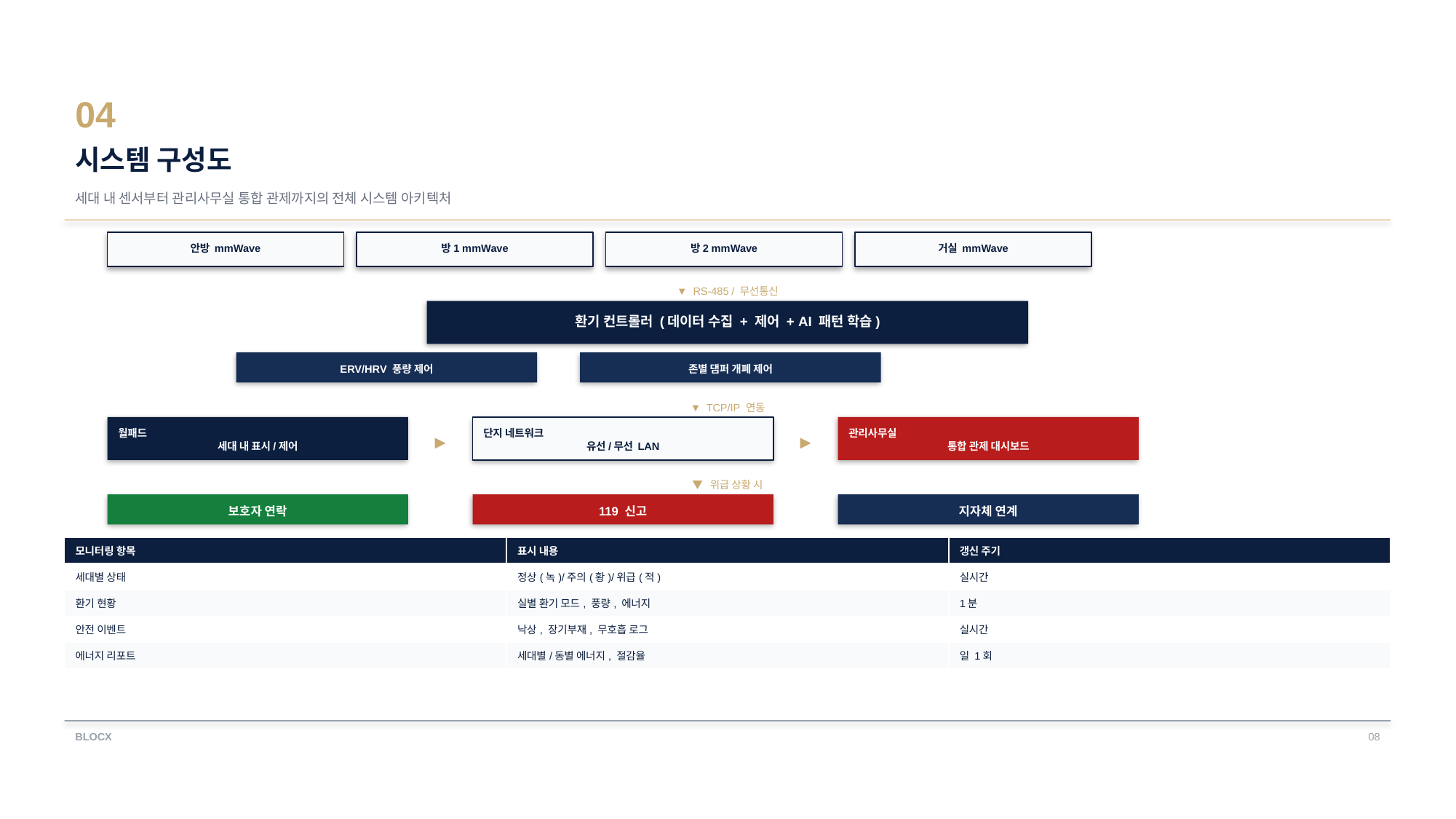

04
시스템 구성도
세대 내 센서부터 관리사무실 통합 관제까지의 전체 시스템 아키텍처

안방 mmWave
방1 mmWave
방2 mmWave
거실 mmWave
▼  RS-485 / 무선통신

환기 컨트롤러 (데이터 수집 + 제어 + AI 패턴 학습)

ERV/HRV 풍량 제어
존별 댐퍼 개폐 제어
▼  TCP/IP 연동

월패드
세대 내 표시/제어
단지 네트워크
유선/무선 LAN
관리사무실
통합 관제 대시보드
►
►
▼  위급 상황 시

보호자 연락
119 신고
지자체 연계
| 모니터링 항목 | 표시 내용 | 갱신 주기 |
| --- | --- | --- |
| 세대별 상태 | 정상(녹)/주의(황)/위급(적) | 실시간 |
| 환기 현황 | 실별 환기 모드, 풍량, 에너지 | 1분 |
| 안전 이벤트 | 낙상, 장기부재, 무호흡 로그 | 실시간 |
| 에너지 리포트 | 세대별/동별 에너지, 절감율 | 일 1회 |

BLOCX
08